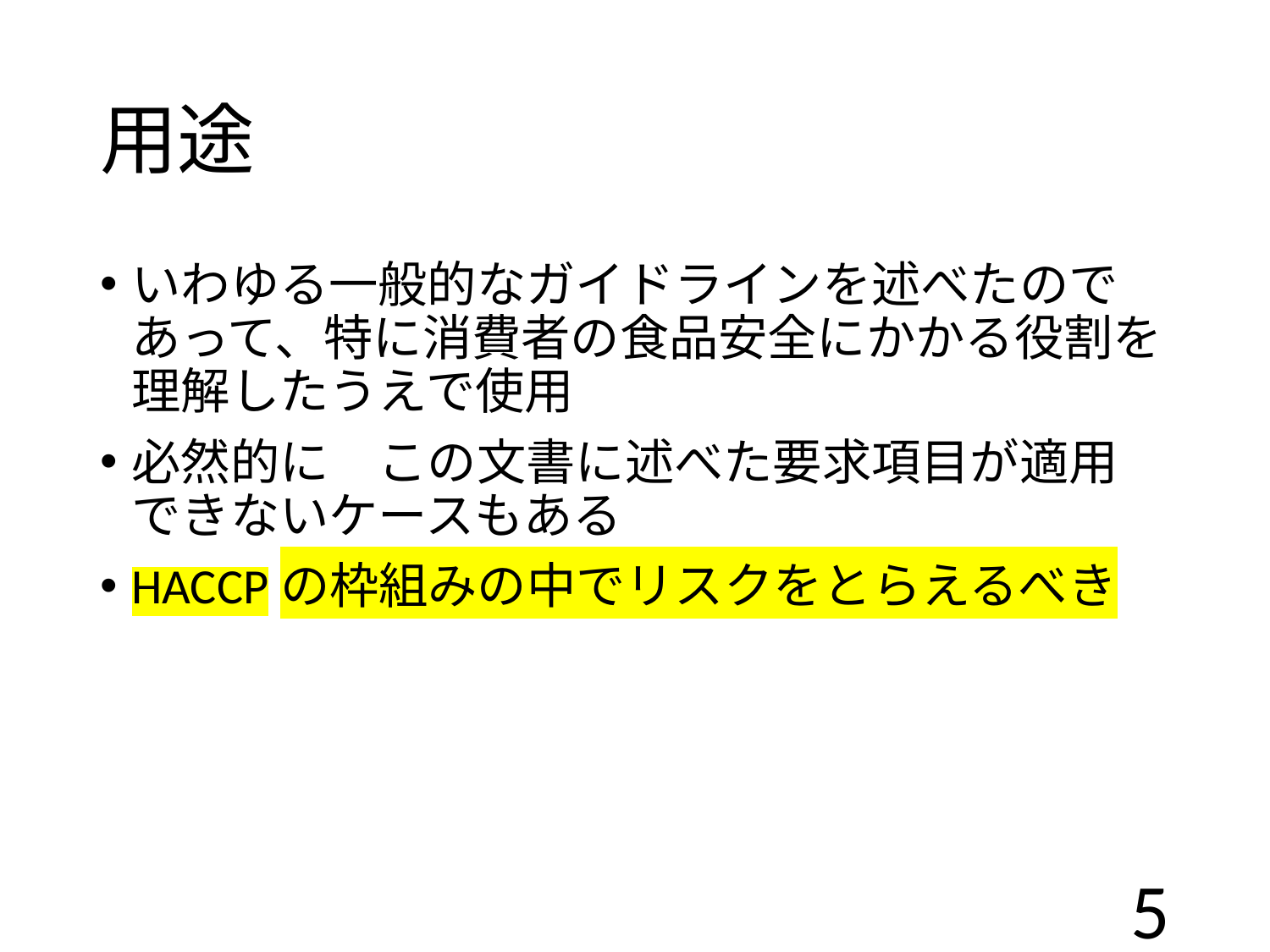

# 用途
いわゆる一般的なガイドラインを述べたのであって、特に消費者の食品安全にかかる役割を理解したうえで使用
必然的に　この文書に述べた要求項目が適用　できないケースもある
HACCPの枠組みの中でリスクをとらえるべき
5